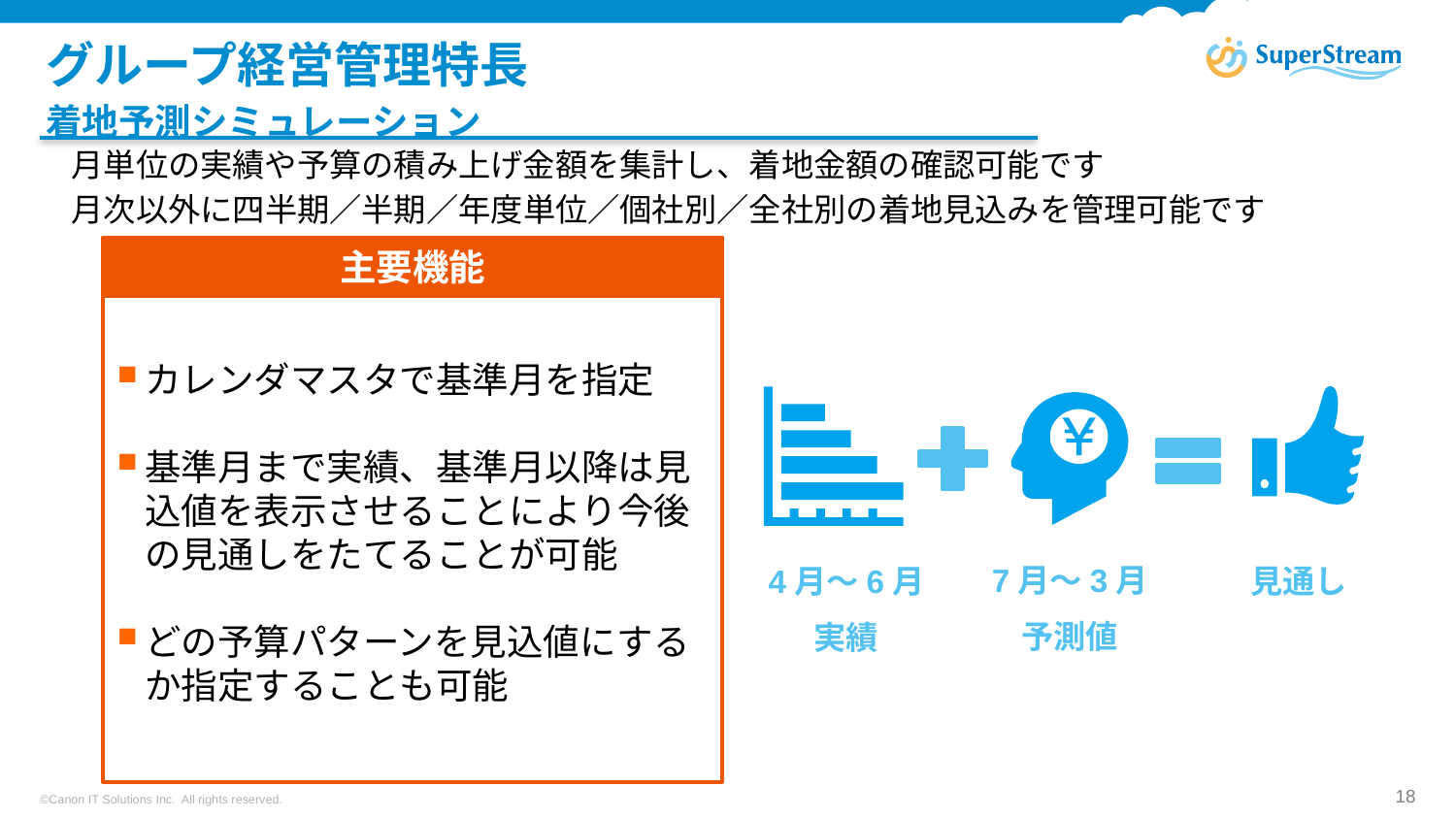

# グループ経営管理特長
着地予測シミュレーション

月単位の実績や予算の積み上げ金額を集計し、着地金額の確認可能です
月次以外に四半期／半期／年度単位／個社別／全社別の着地見込みを管理可能です

カレンダマスタで基準月を指定

基準月まで実績、基準月以降は見込値を表示させることにより今後の見通しをたてることが可能

どの予算パターンを見込値にするか指定することも可能
主要機能

7月～3月
予測値
見通し
4月～6月
実績
©Canon IT Solutions Inc.  All rights reserved.
18